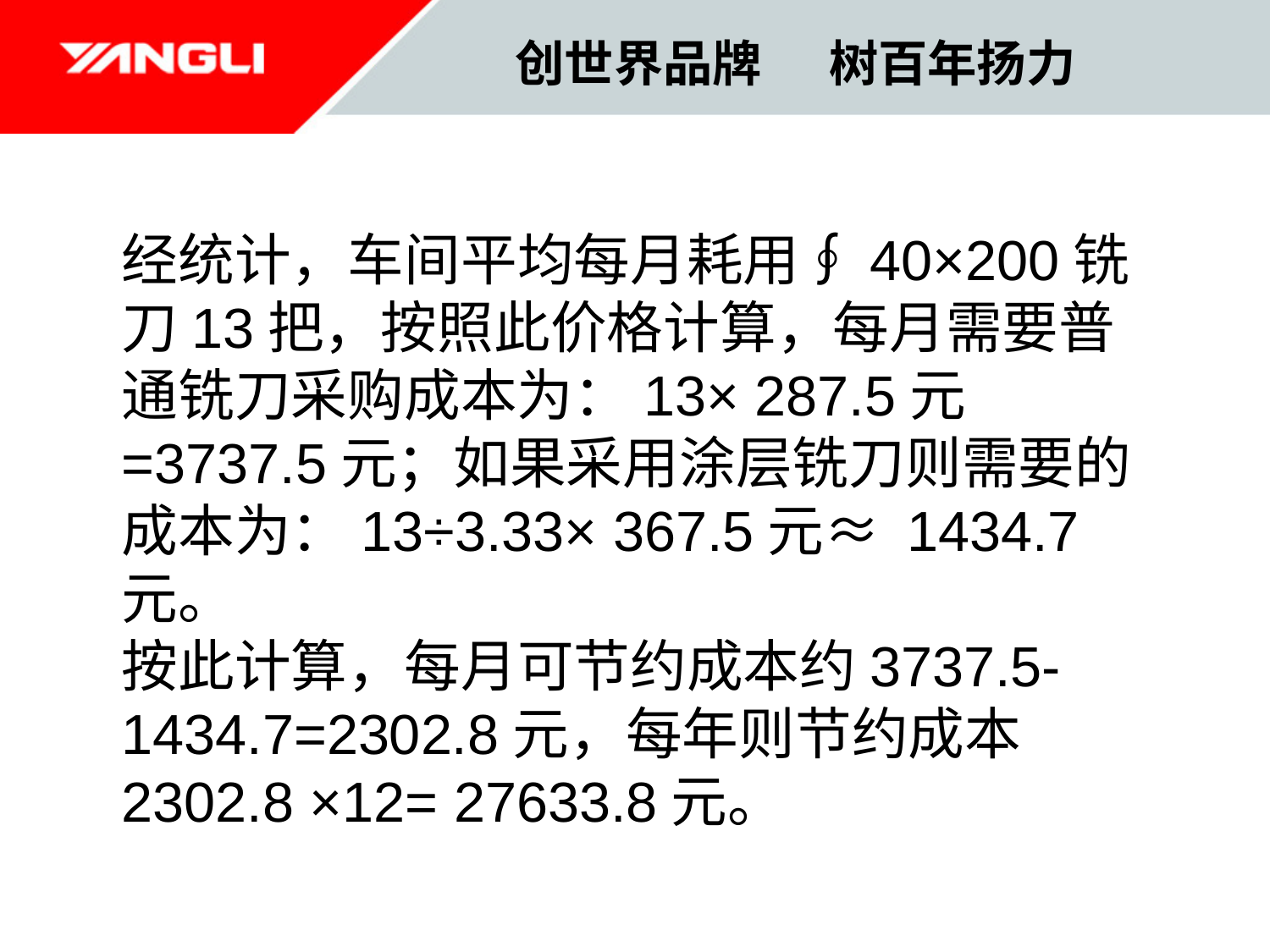

创世界品牌      树百年扬力
经统计，车间平均每月耗用∮40×200铣刀13把，按照此价格计算，每月需要普通铣刀采购成本为：13× 287.5元=3737.5元；如果采用涂层铣刀则需要的成本为：13÷3.33× 367.5元≈ 1434.7元。
按此计算，每月可节约成本约3737.5- 1434.7=2302.8元，每年则节约成本2302.8 ×12= 27633.8元。